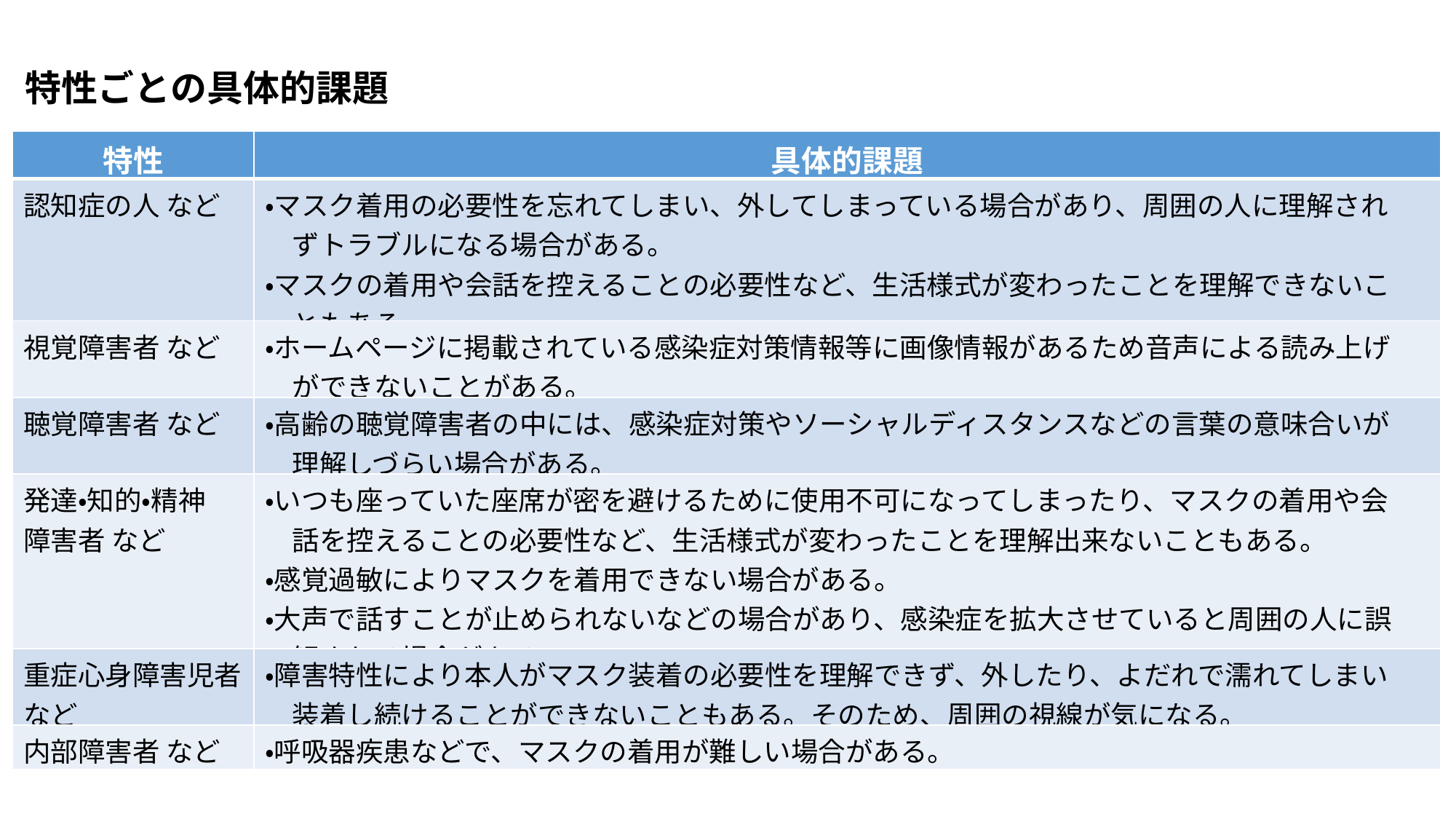

特性ごとの具体的課題
| 特性 | 具体的課題 |
| --- | --- |
| 認知症の人 など | ・マスク着用の必要性を忘れてしまい、外してしまっている場合があり、周囲の人に理解され 　ずトラブルになる場合がある。 ・マスクの着用や会話を控えることの必要性など、生活様式が変わったことを理解できないこ 　ともある。 |
| 視覚障害者 など | ・ホームページに掲載されている感染症対策情報等に画像情報があるため音声による読み上げ 　ができないことがある。 |
| 聴覚障害者 など | ・高齢の聴覚障害者の中には、感染症対策やソーシャルディスタンスなどの言葉の意味合いが 　理解しづらい場合がある。 |
| 発達・知的・精神 障害者 など | ・いつも座っていた座席が密を避けるために使用不可になってしまったり、マスクの着用や会 　話を控えることの必要性など、生活様式が変わったことを理解出来ないこともある。 ・感覚過敏によりマスクを着用できない場合がある。 ・大声で話すことが止められないなどの場合があり、感染症を拡大させていると周囲の人に誤 　解される場合がある。 |
| 重症心身障害児者 など | ・障害特性により本人がマスク装着の必要性を理解できず、外したり、よだれで濡れてしまい 　装着し続けることができないこともある。そのため、周囲の視線が気になる。 |
| 内部障害者 など | ・呼吸器疾患などで、マスクの着用が難しい場合がある。 |